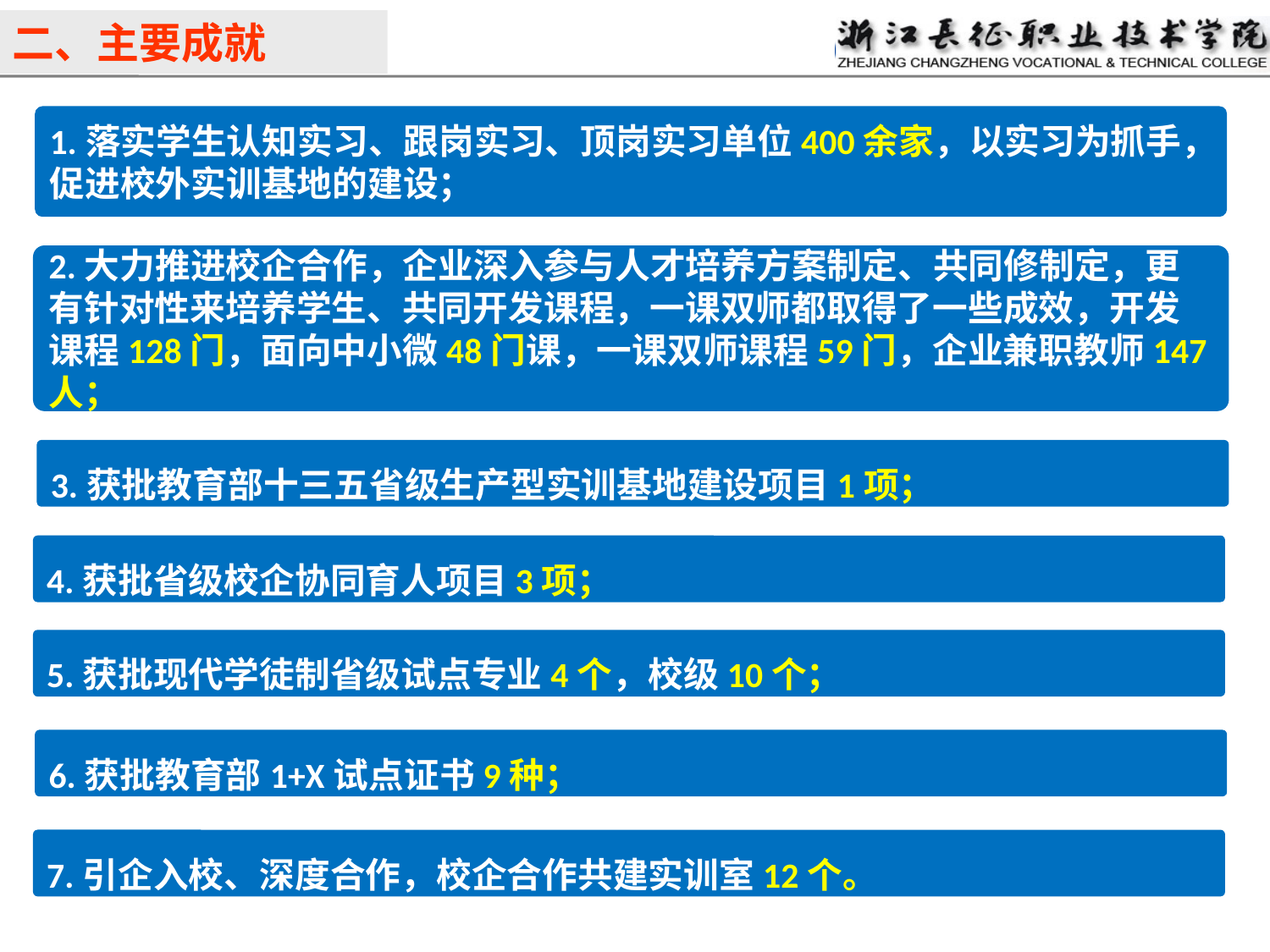

二、主要成就
1.落实学生认知实习、跟岗实习、顶岗实习单位400余家，以实习为抓手，促进校外实训基地的建设；
2.大力推进校企合作，企业深入参与人才培养方案制定、共同修制定，更有针对性来培养学生、共同开发课程，一课双师都取得了一些成效，开发课程128门，面向中小微48门课，一课双师课程59门，企业兼职教师147人；
3.获批教育部十三五省级生产型实训基地建设项目1项；
4.获批省级校企协同育人项目3项；
5.获批现代学徒制省级试点专业4个，校级10个；
6.获批教育部1+X试点证书9种；
7.引企入校、深度合作，校企合作共建实训室12个。